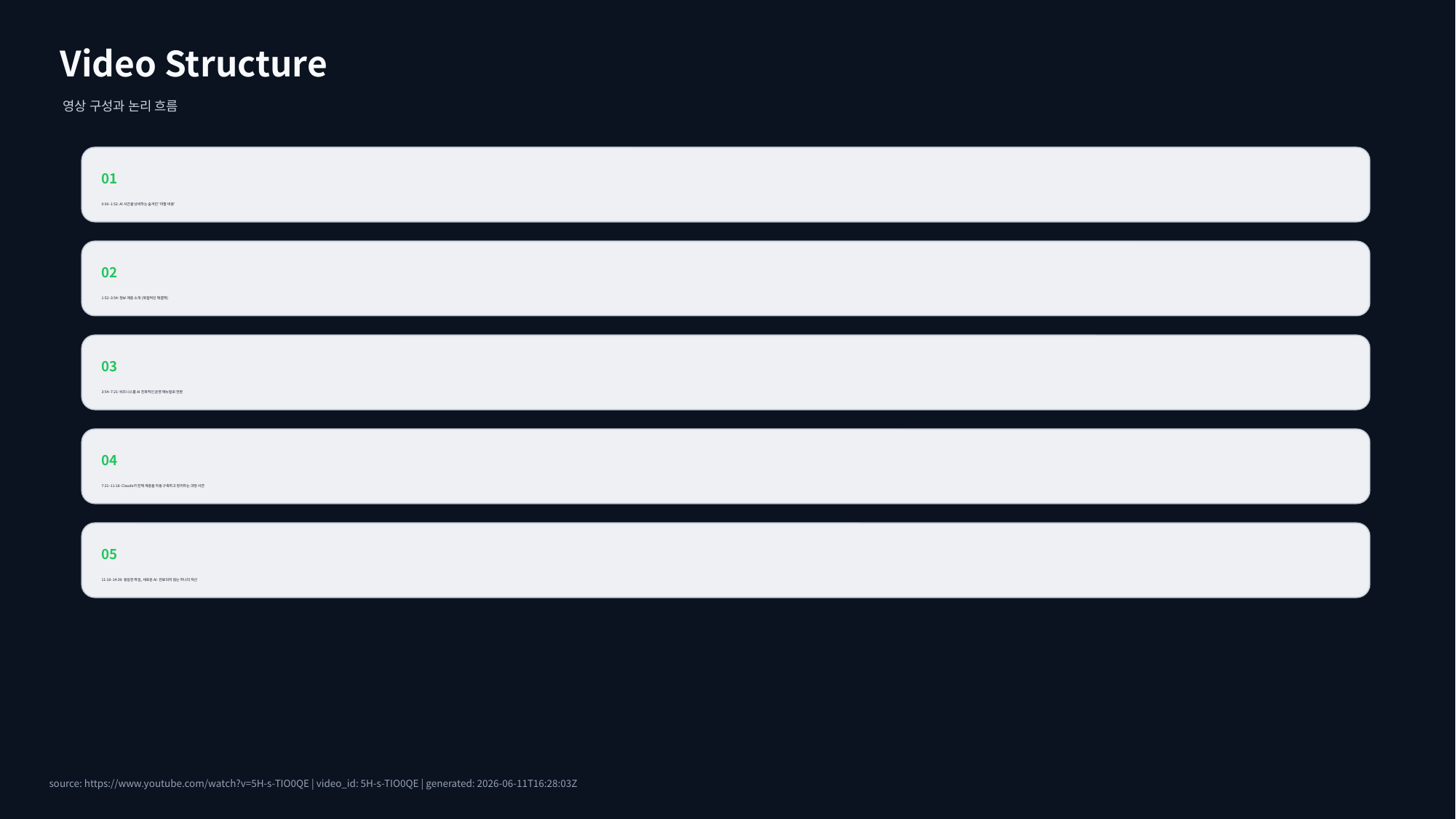

Video Structure
영상 구성과 논리 흐름

01
0:00–1:52: AI 시간을 낭비하는 숨겨진 '마찰 비용'

02
1:52–3:54: 정보 계층 소개 (복합적인 해결책)

03
3:54–7:21: 비즈니스를 AI 친화적인 운영 매뉴얼로 전환

04
7:21–11:18: Claude가 전체 계층을 자동 구축하고 정리하는 과정 시연

05
11:18–14:39: 동일한 파일, 새로운 AI: 만료되지 않는 하나의 자산
source: https://www.youtube.com/watch?v=5H-s-TIO0QE | video_id: 5H-s-TIO0QE | generated: 2026-06-11T16:28:03Z